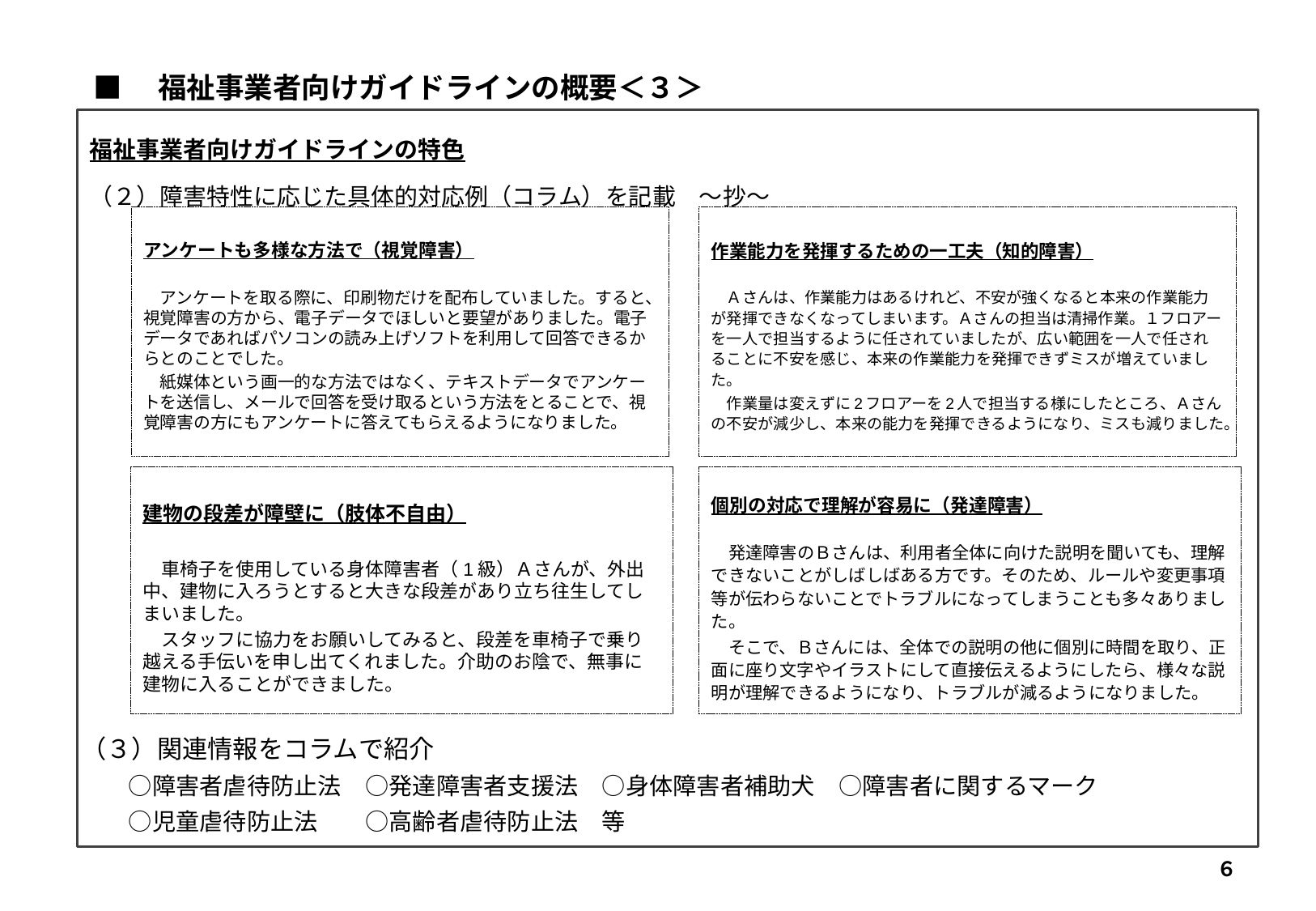

■　福祉事業者向けガイドラインの概要＜３＞

福祉事業者向けガイドラインの特色
（２）障害特性に応じた具体的対応例（コラム）を記載　～抄～

アンケートも多様な方法で（視覚障害）

　アンケートを取る際に、印刷物だけを配布していました。すると、視覚障害の方から、電子データでほしいと要望がありました。電子データであればパソコンの読み上げソフトを利用して回答できるからとのことでした。
　紙媒体という画一的な方法ではなく、テキストデータでアンケートを送信し、メールで回答を受け取るという方法をとることで、視覚障害の方にもアンケートに答えてもらえるようになりました。

作業能力を発揮するための一工夫（知的障害）

　Ａさんは、作業能力はあるけれど、不安が強くなると本来の作業能力が発揮できなくなってしまいます。Ａさんの担当は清掃作業。１フロアーを一人で担当するように任されていましたが、広い範囲を一人で任されることに不安を感じ、本来の作業能力を発揮できずミスが増えていました。
　作業量は変えずに2フロアーを2人で担当する様にしたところ、Ａさんの不安が減少し、本来の能力を発揮できるようになり、ミスも減りました。

建物の段差が障壁に（肢体不自由）

　車椅子を使用している身体障害者（1級）Ａさんが、外出中、建物に入ろうとすると大きな段差があり立ち往生してしまいました。
　スタッフに協力をお願いしてみると、段差を車椅子で乗り越える手伝いを申し出てくれました。介助のお陰で、無事に建物に入ることができました。

個別の対応で理解が容易に（発達障害）

　発達障害のＢさんは、利用者全体に向けた説明を聞いても、理解できないことがしばしばある方です。そのため、ルールや変更事項等が伝わらないことでトラブルになってしまうことも多々ありました。
　そこで、Ｂさんには、全体での説明の他に個別に時間を取り、正面に座り文字やイラストにして直接伝えるようにしたら、様々な説明が理解できるようになり、トラブルが減るようになりました。
（３）関連情報をコラムで紹介
　　○障害者虐待防止法　○発達障害者支援法　○身体障害者補助犬　○障害者に関するマーク
　　○児童虐待防止法　　○高齢者虐待防止法　等

６